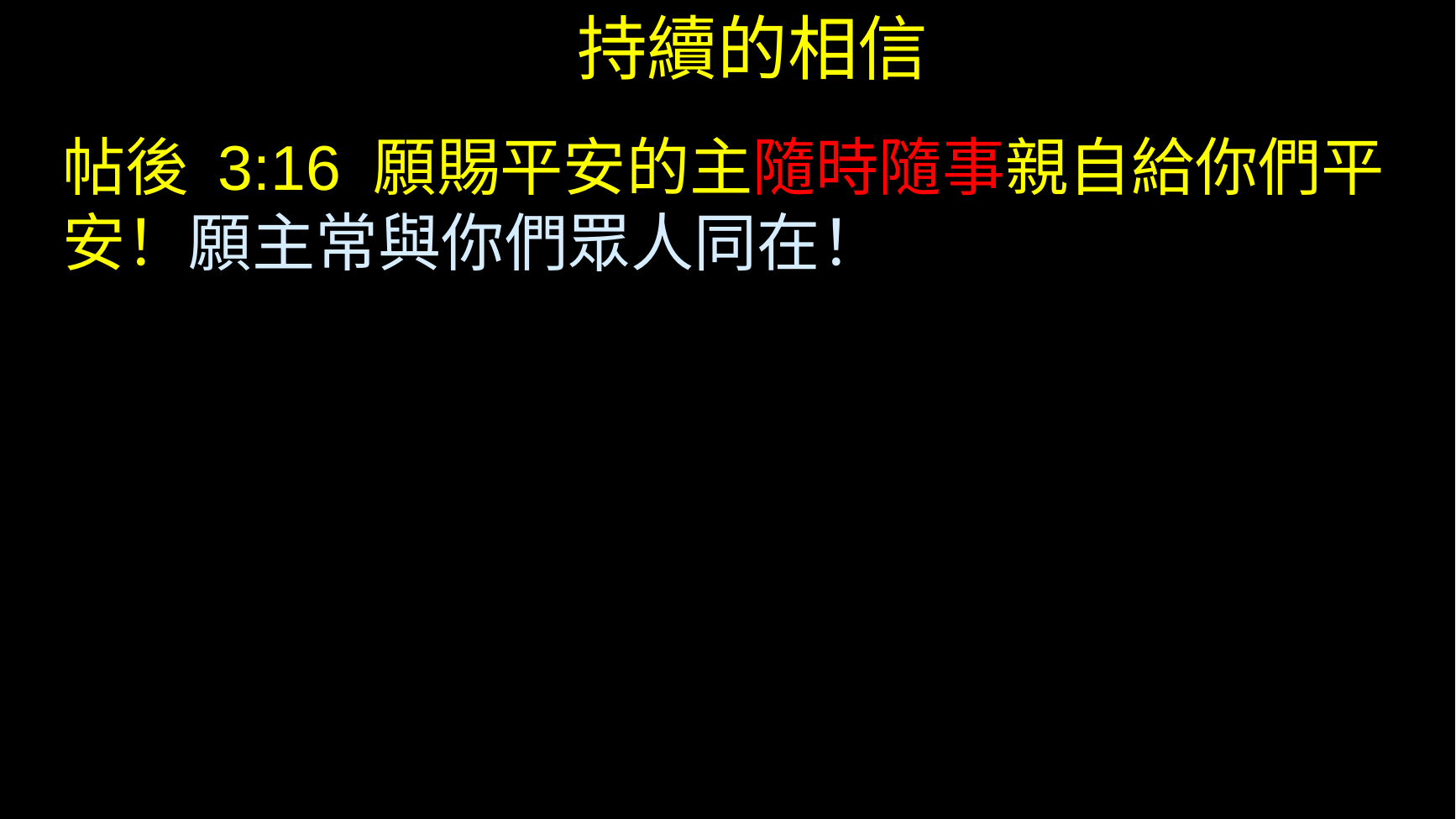

持續的相信

帖後 3:16 願賜平安的主隨時隨事親自給你們平安！願主常與你們眾人同在！